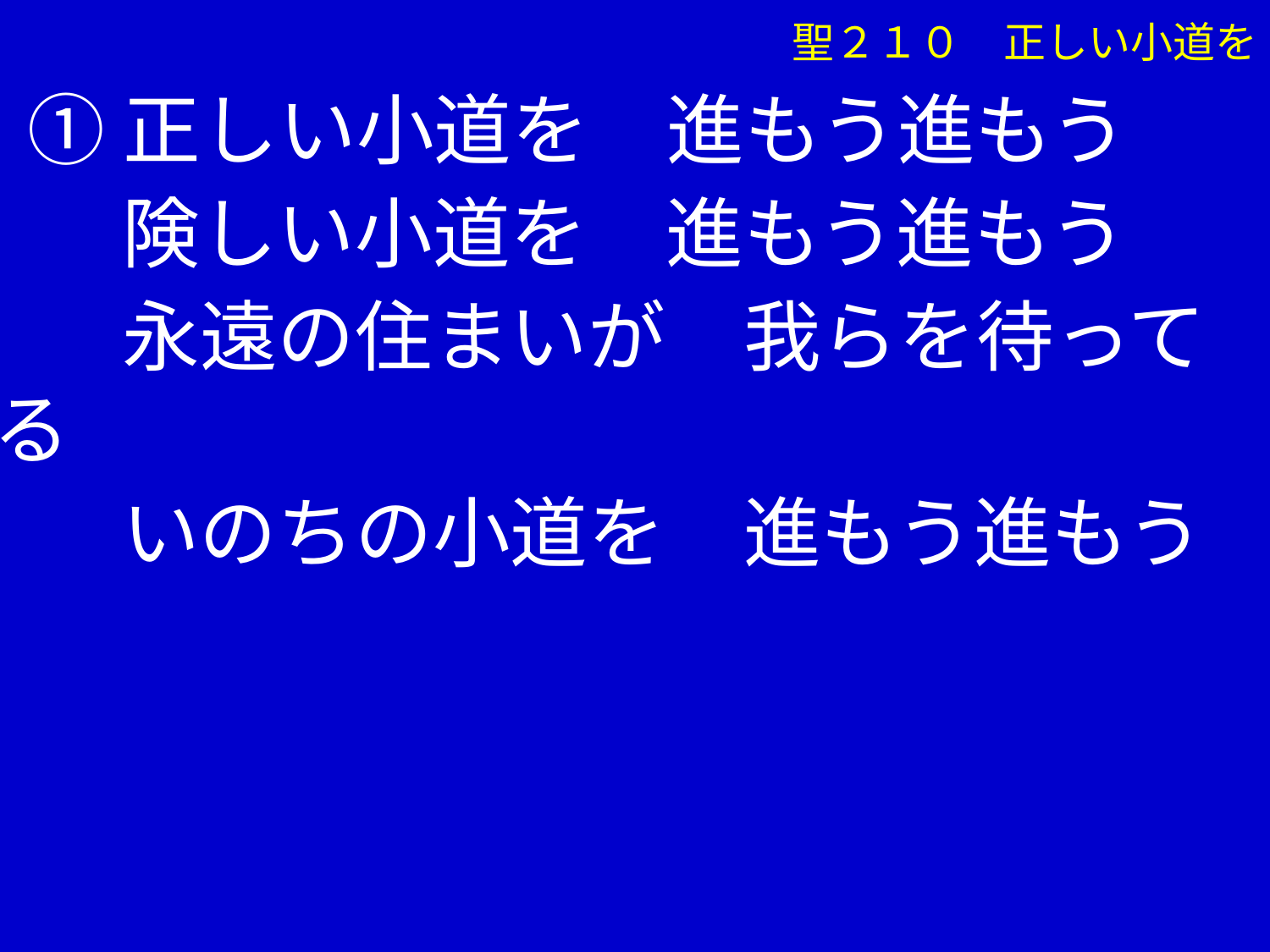

聖２１０　正しい小道を
  ➀正しい小道を　進もう進もう
　   険しい小道を　進もう進もう
　   永遠の住まいが　我らを待ってる
　   いのちの小道を　進もう進もう